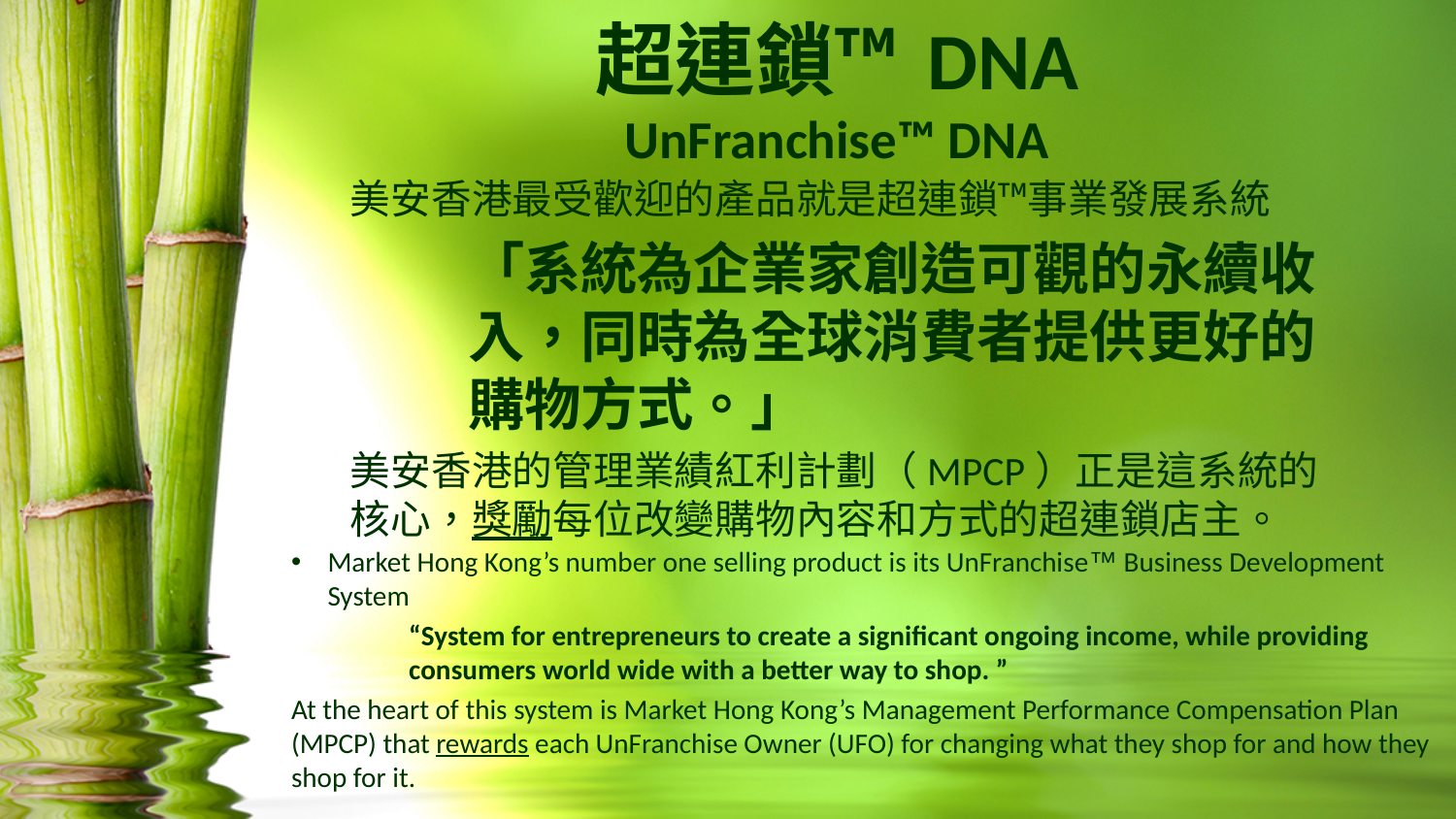

超連鎖™ DNA
UnFranchise™ DNA
美安香港最受歡迎的產品就是超連鎖™事業發展系統
「系統為企業家創造可觀的永續收入，同時為全球消費者提供更好的購物方式。」
美安香港的管理業績紅利計劃（MPCP）正是這系統的核心，獎勵每位改變購物內容和方式的超連鎖店主。
Market Hong Kong’s number one selling product is its UnFranchise™ Business Development System
“System for entrepreneurs to create a significant ongoing income, while providing consumers world wide with a better way to shop. ”
At the heart of this system is Market Hong Kong’s Management Performance Compensation Plan (MPCP) that rewards each UnFranchise Owner (UFO) for changing what they shop for and how they shop for it.